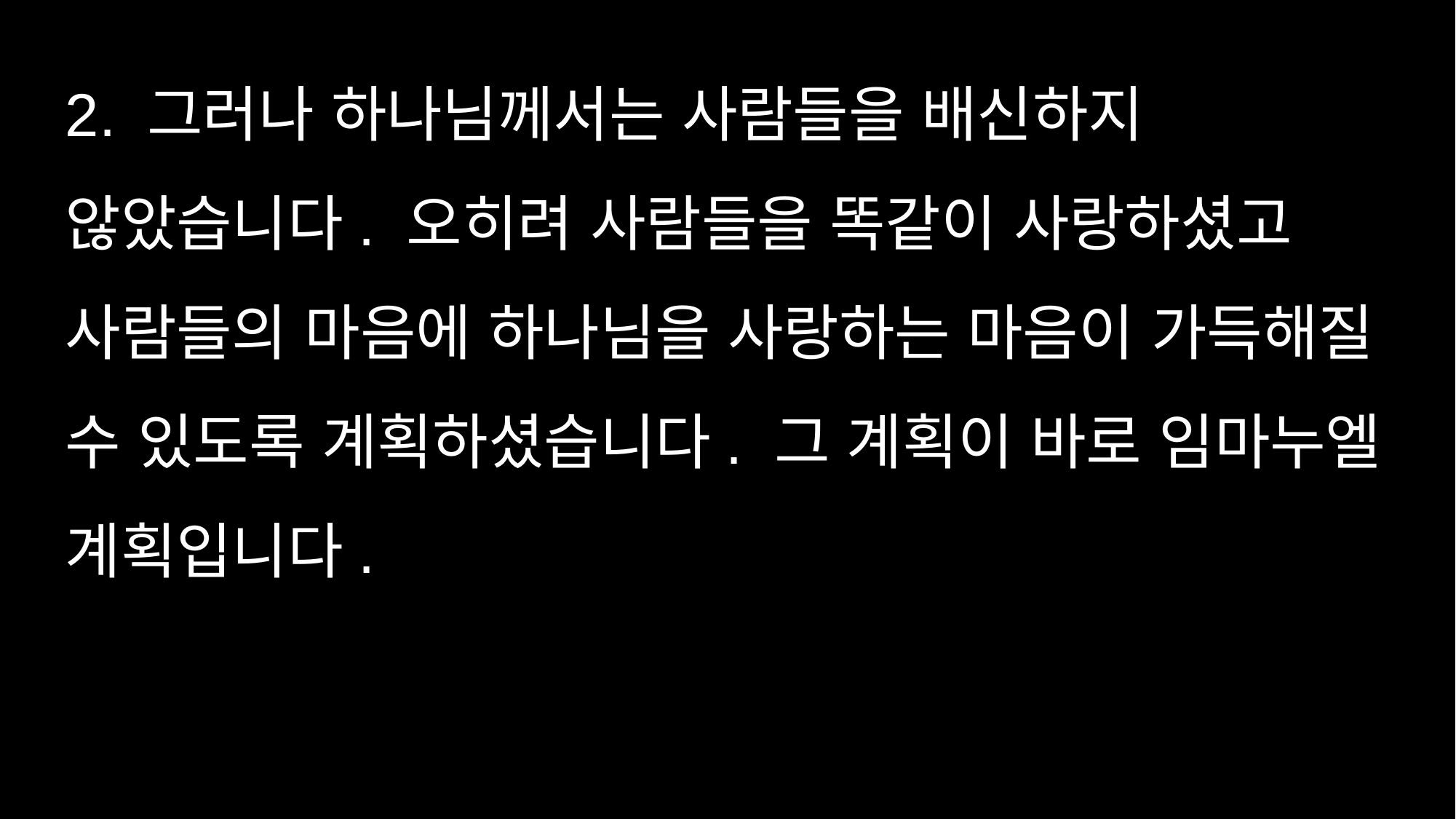

2. 그러나 하나님께서는 사람들을 배신하지 않았습니다. 오히려 사람들을 똑같이 사랑하셨고 사람들의 마음에 하나님을 사랑하는 마음이 가득해질 수 있도록 계획하셨습니다. 그 계획이 바로 임마누엘 계획입니다.